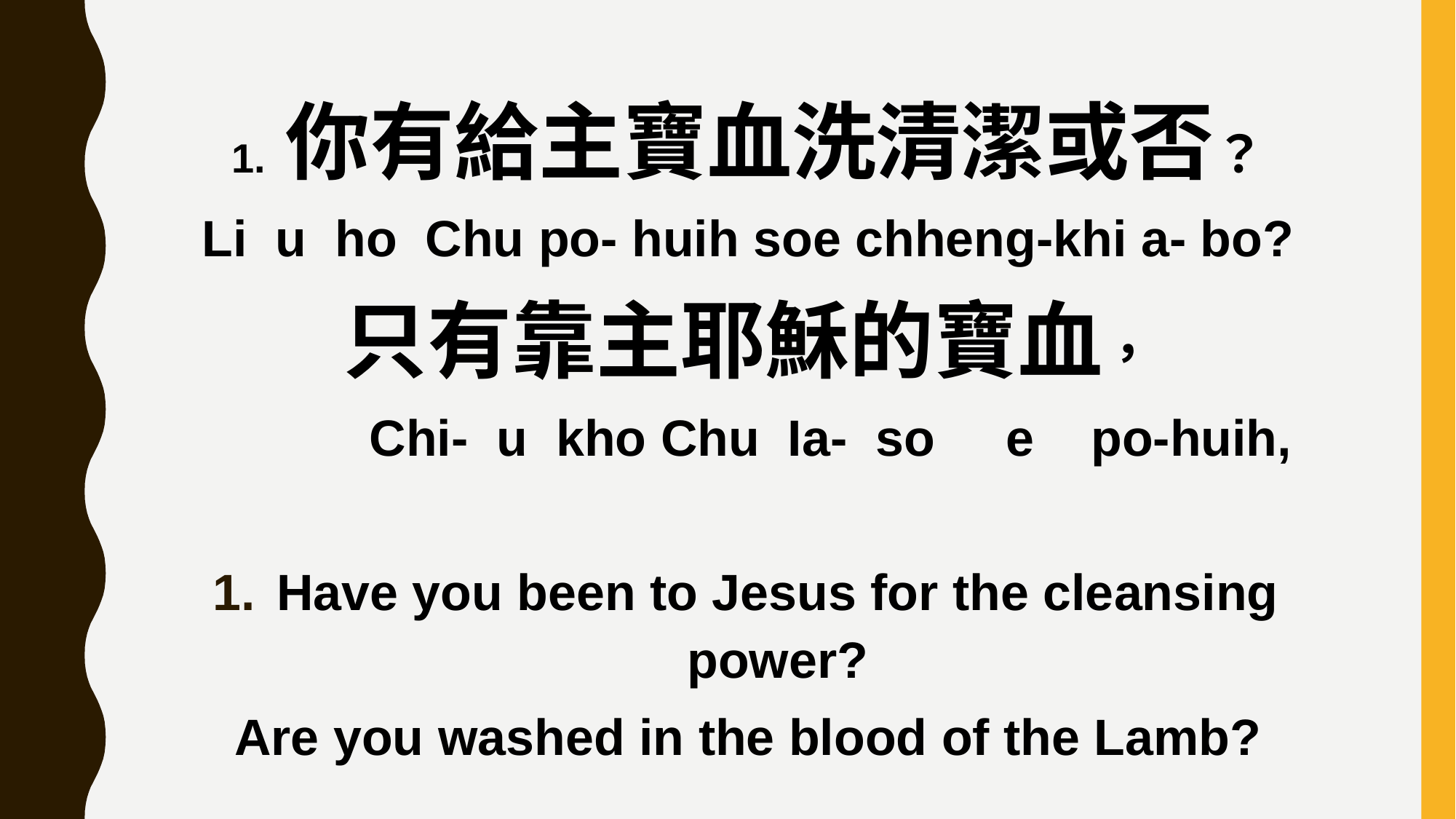

1. 你有給主寶血洗清潔或否？
Li  u  ho  Chu po- huih soe chheng-khi a- bo?
只有靠主耶穌的寶血，
              Chi-  u  kho Chu  Ia-  so     e    po-huih,

Have you been to Jesus for the cleansing power?
Are you washed in the blood of the Lamb?